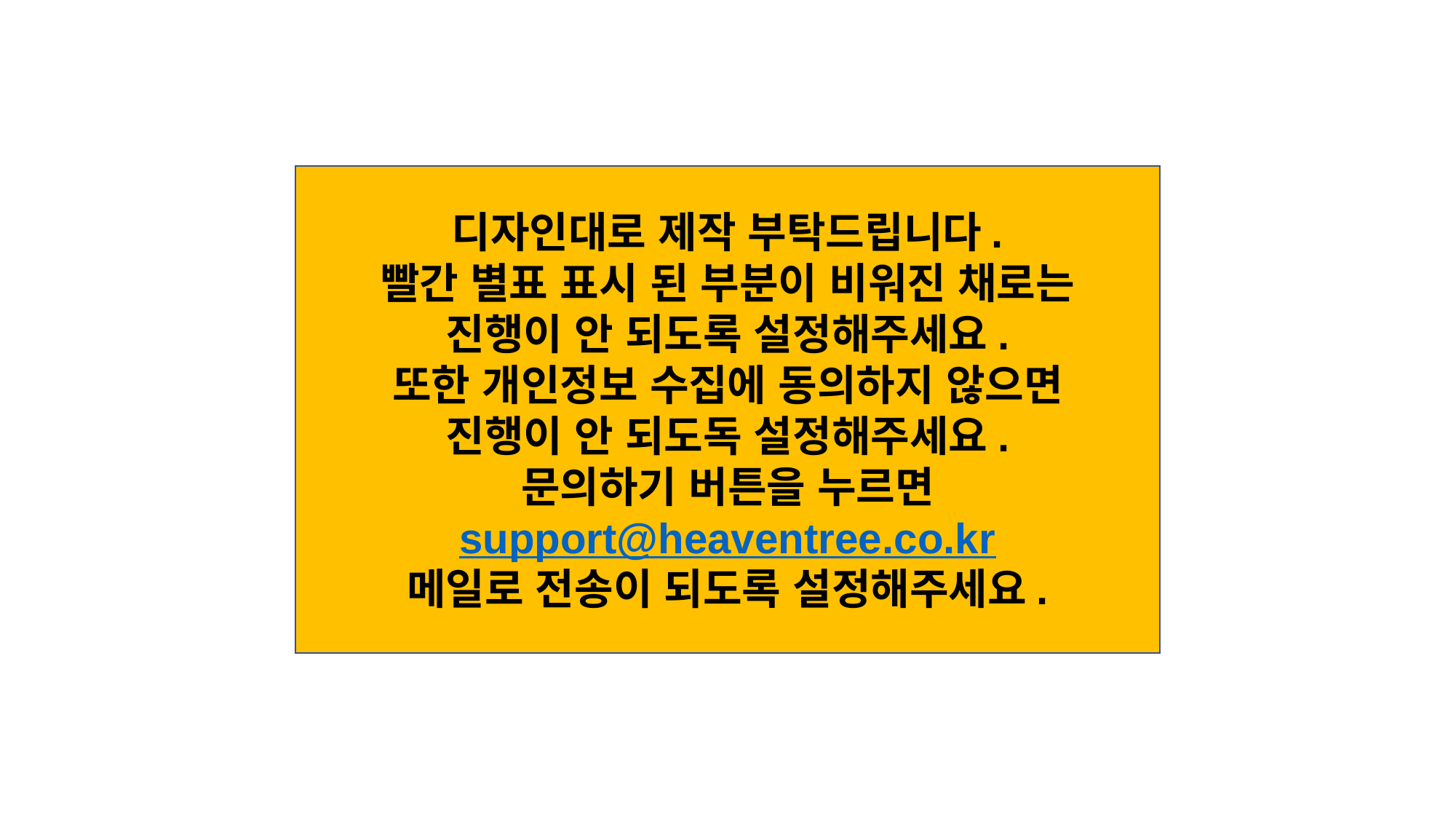

디자인대로 제작 부탁드립니다.
빨간 별표 표시 된 부분이 비워진 채로는
진행이 안 되도록 설정해주세요.
또한 개인정보 수집에 동의하지 않으면
진행이 안 되도독 설정해주세요.
문의하기 버튼을 누르면
support@heaventree.co.kr
메일로 전송이 되도록 설정해주세요.